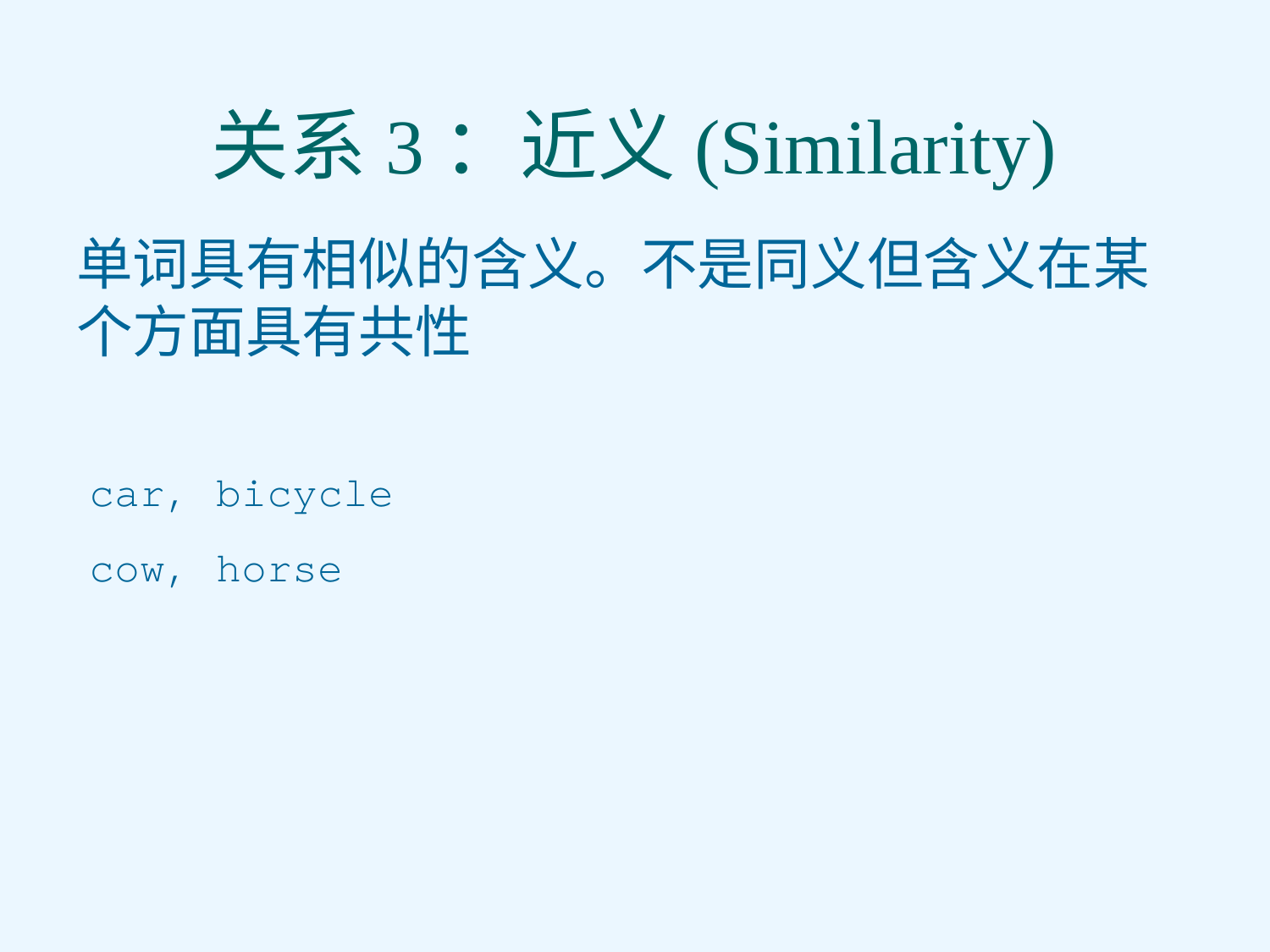

# 关系3：近义(Similarity)
单词具有相似的含义。不是同义但含义在某个方面具有共性

car, bicycle
cow, horse